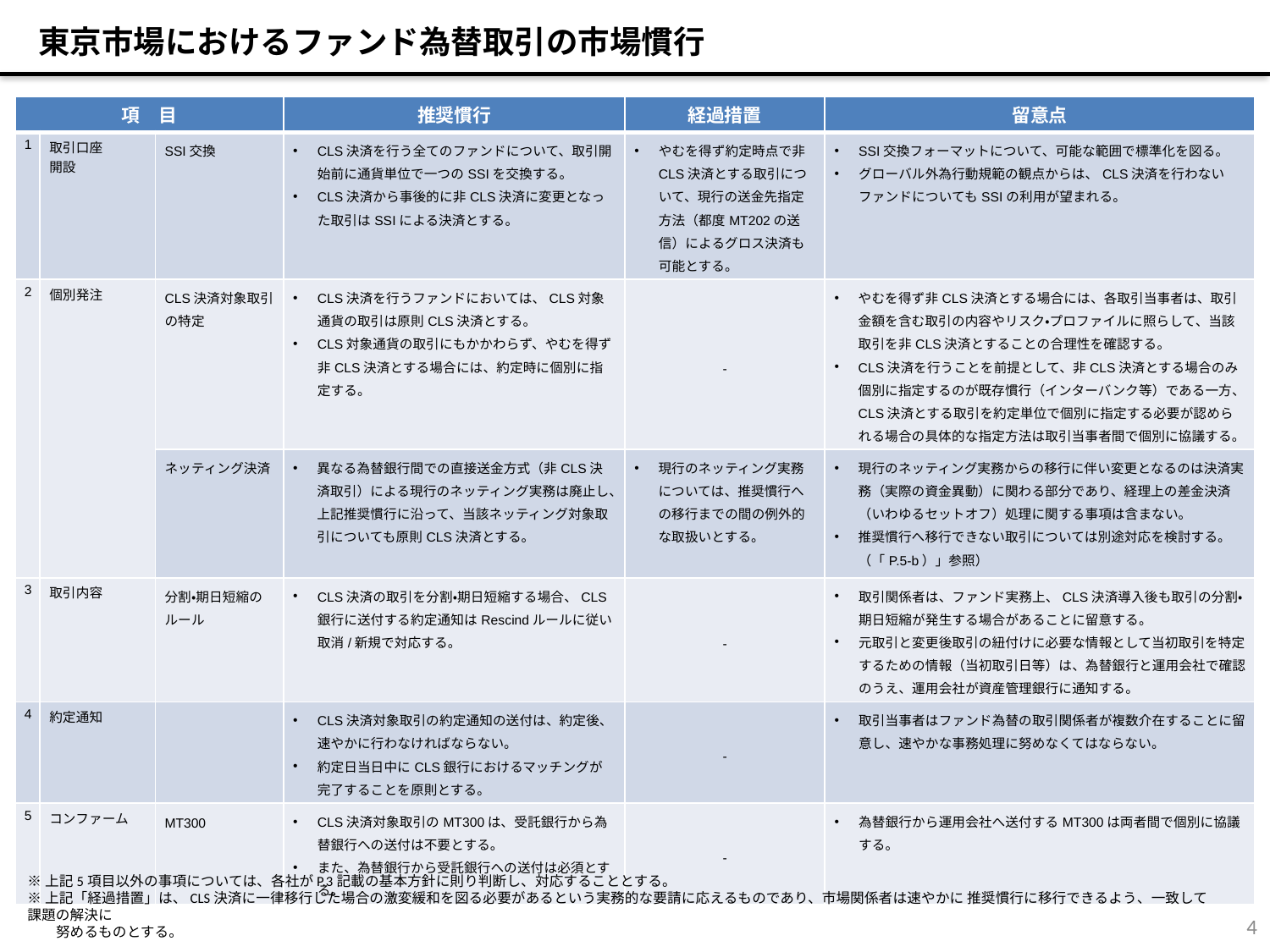

東京市場におけるファンド為替取引の市場慣行
| 項　目 |  |  | 推奨慣行 | 経過措置 | 留意点 |
| --- | --- | --- | --- | --- | --- |
| 1 | 取引口座 開設 | SSI交換 | CLS決済を行う全てのファンドについて、取引開始前に通貨単位で一つのSSIを交換する。 CLS決済から事後的に非CLS決済に変更となった取引はSSIによる決済とする。 | やむを得ず約定時点で非CLS決済とする取引について、現行の送金先指定方法（都度MT202の送信）によるグロス決済も可能とする。 | SSI交換フォーマットについて、可能な範囲で標準化を図る。 グローバル外為行動規範の観点からは、CLS決済を行わないファンドについてもSSIの利用が望まれる。 |
| 2 | 個別発注 | CLS決済対象取引の特定 | CLS決済を行うファンドにおいては、CLS対象通貨の取引は原則CLS決済とする。 CLS対象通貨の取引にもかかわらず、やむを得ず非CLS決済とする場合には、約定時に個別に指定する。 | - | やむを得ず非CLS決済とする場合には、各取引当事者は、取引金額を含む取引の内容やリスク・プロファイルに照らして、当該取引を非CLS決済とすることの合理性を確認する。 CLS決済を行うことを前提として、非CLS決済とする場合のみ個別に指定するのが既存慣行（インターバンク等）である一方、CLS決済とする取引を約定単位で個別に指定する必要が認められる場合の具体的な指定方法は取引当事者間で個別に協議する。 |
|  |  | ネッティング決済 | 異なる為替銀行間での直接送金方式（非CLS決済取引）による現行のネッティング実務は廃止し、上記推奨慣行に沿って、当該ネッティング対象取引についても原則CLS決済とする。 | 現行のネッティング実務については、推奨慣行への移行までの間の例外的な取扱いとする。 | 現行のネッティング実務からの移行に伴い変更となるのは決済実務（実際の資金異動）に関わる部分であり、経理上の差金決済（いわゆるセットオフ）処理に関する事項は含まない。 推奨慣行へ移行できない取引については別途対応を検討する。（「P.5-b）」参照） |
| 3 | 取引内容 | 分割・期日短縮のルール | CLS決済の取引を分割・期日短縮する場合、CLS銀行に送付する約定通知はRescindルールに従い取消/新規で対応する。 | - | 取引関係者は、ファンド実務上、CLS決済導入後も取引の分割・期日短縮が発生する場合があることに留意する。 元取引と変更後取引の紐付けに必要な情報として当初取引を特定するための情報（当初取引日等）は、為替銀行と運用会社で確認のうえ、運用会社が資産管理銀行に通知する。 |
| 4 | 約定通知 |  | CLS決済対象取引の約定通知の送付は、約定後、速やかに行わなければならない。 約定日当日中にCLS銀行におけるマッチングが完了することを原則とする。 | - | 取引当事者はファンド為替の取引関係者が複数介在することに留意し、速やかな事務処理に努めなくてはならない。 |
| 5 | コンファーム | MT300 | CLS決済対象取引のMT300は、受託銀行から為替銀行への送付は不要とする。 また、為替銀行から受託銀行への送付は必須とする。 | - | 為替銀行から運用会社へ送付するMT300は両者間で個別に協議する。 |
※上記5項目以外の事項については、各社がP.3記載の基本方針に則り判断し、対応することとする。
※上記「経過措置」は、CLS決済に一律移行した場合の激変緩和を図る必要があるという実務的な要請に応えるものであり、市場関係者は速やかに 推奨慣行に移行できるよう、一致して課題の解決に
　　努めるものとする。
4